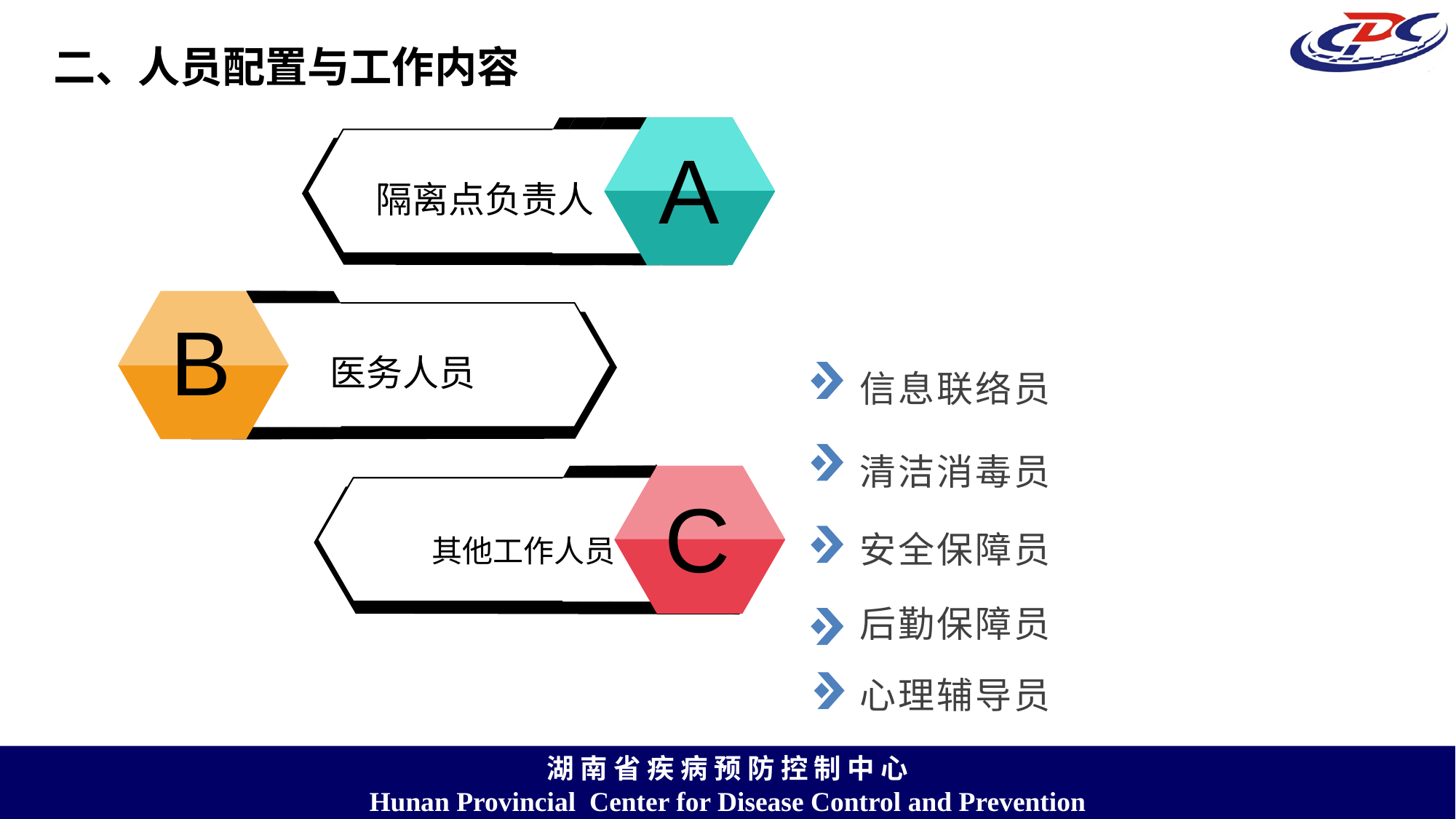

# 二、人员配置与工作内容

隔离点负责人
A

B

医务人员
信息联络员

清洁消毒员

C

安全保障员
其他工作人员

后勤保障员

心理辅导员